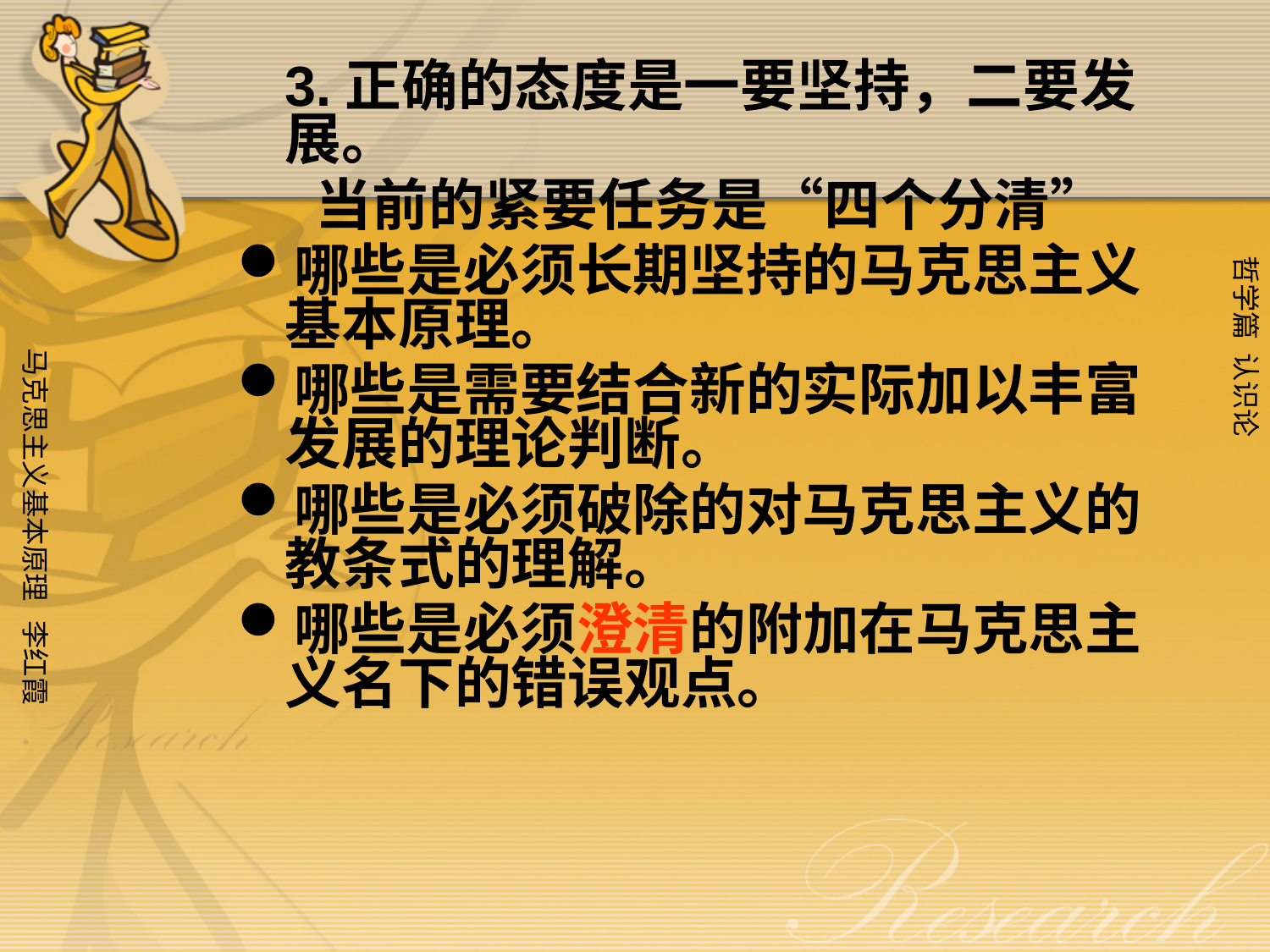

3.正确的态度是一要坚持，二要发展。
     当前的紧要任务是“四个分清”
哪些是必须长期坚持的马克思主义基本原理。
哪些是需要结合新的实际加以丰富发展的理论判断。
哪些是必须破除的对马克思主义的教条式的理解。
哪些是必须澄清的附加在马克思主义名下的错误观点。